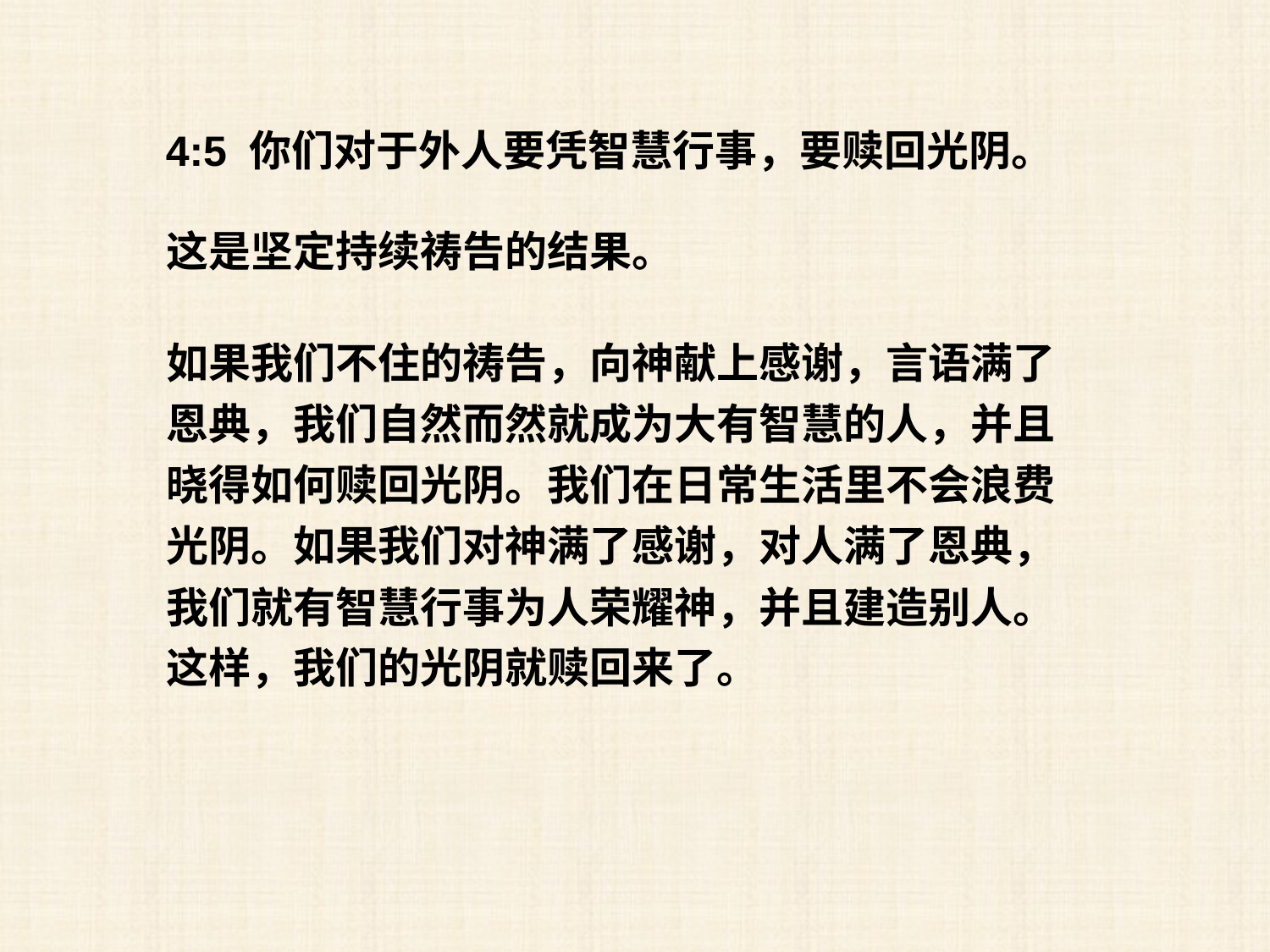

4:5 你们对于外人要凭智慧行事，要赎回光阴。
这是坚定持续祷告的结果。
如果我们不住的祷告，向神献上感谢，言语满了恩典，我们自然而然就成为大有智慧的人，并且晓得如何赎回光阴。我们在日常生活里不会浪费光阴。如果我们对神满了感谢，对人满了恩典，我们就有智慧行事为人荣耀神，并且建造别人。这样，我们的光阴就赎回来了。